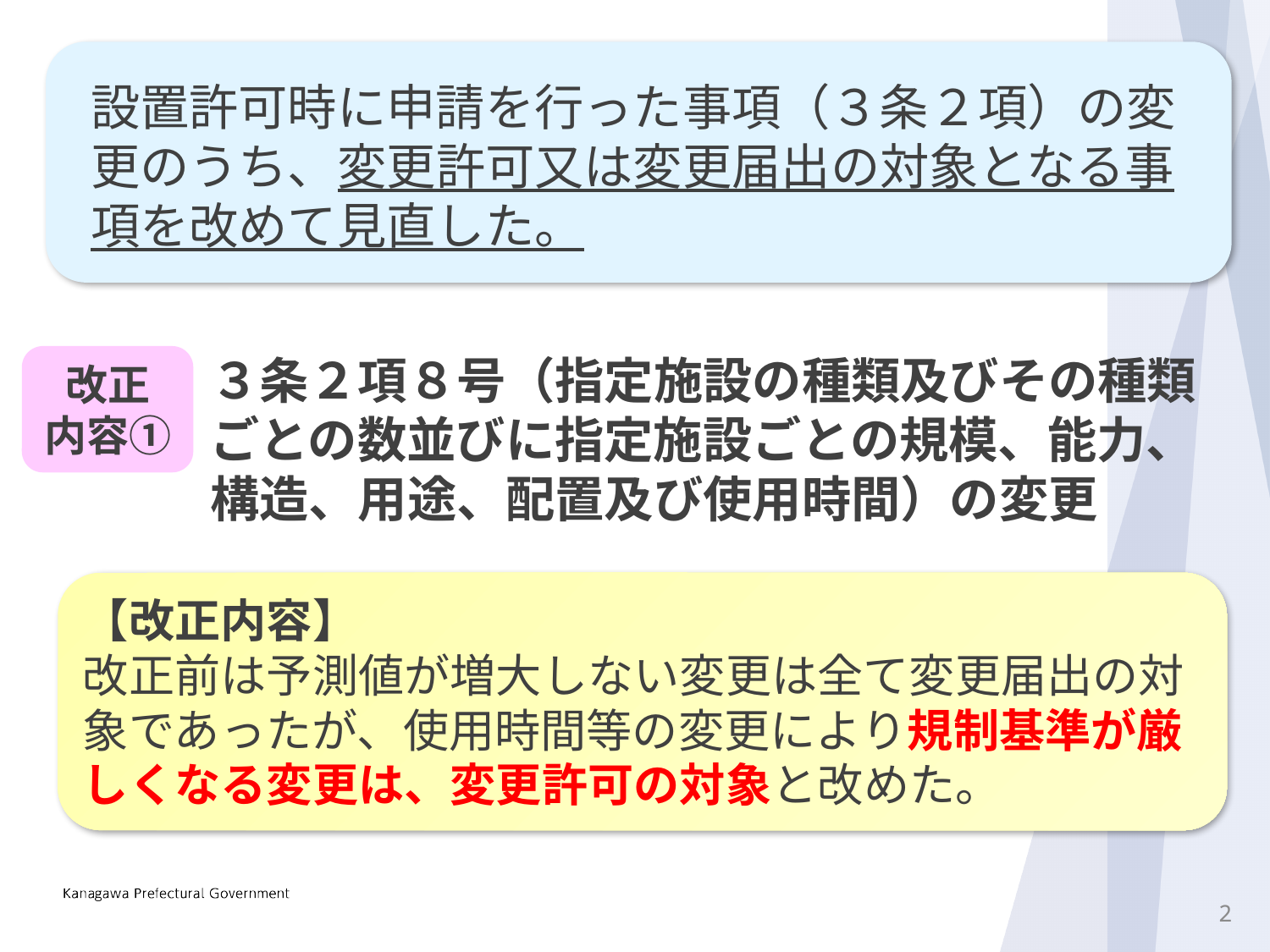

設置許可時に申請を行った事項（３条２項）の変更のうち、変更許可又は変更届出の対象となる事項を改めて見直した。
３条２項８号（指定施設の種類及びその種類ごとの数並びに指定施設ごとの規模、能力、構造、用途、配置及び使用時間）の変更
改正
内容①
【改正内容】
改正前は予測値が増大しない変更は全て変更届出の対象であったが、使用時間等の変更により規制基準が厳しくなる変更は、変更許可の対象と改めた。
2